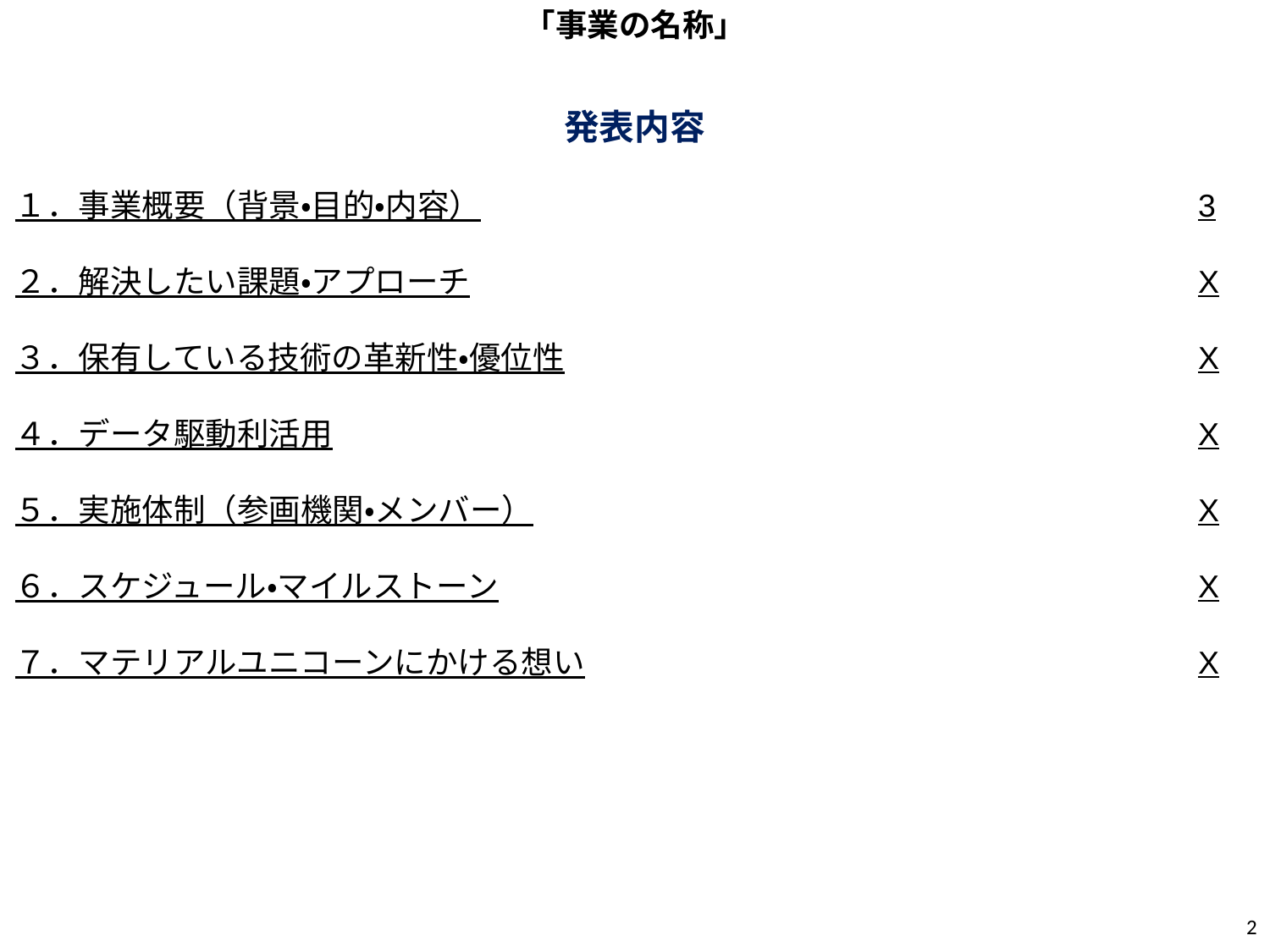

「事業の名称」
発表内容

１．事業概要（背景・目的・内容）	3

２．解決したい課題・アプローチ	X

３．保有している技術の革新性・優位性	X

４．データ駆動利活用	X

５．実施体制（参画機関・メンバー）	X

６．スケジュール・マイルストーン	X

７．マテリアルユニコーンにかける想い	X
2